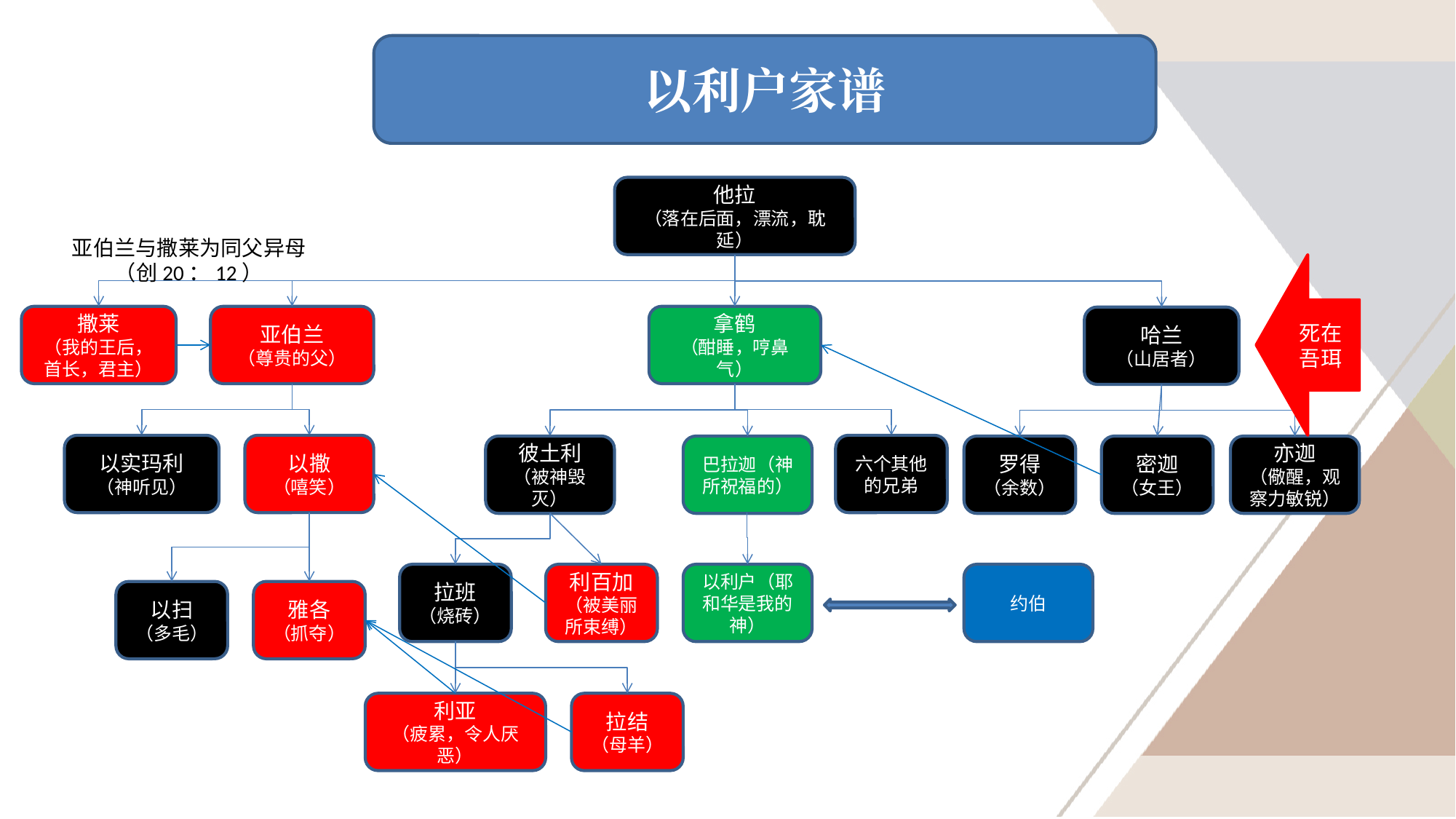

以利户家谱
他拉
（落在后面，漂流，耽延）
亚伯兰与撒莱为同父异母（创20：12）
死在吾珥
撒莱
（我的王后，首长，君主）
亚伯兰
（尊贵的父）
拿鹤
（酣睡，哼鼻气）
哈兰
（山居者）
以实玛利
（神听见）
以撒
（嘻笑）
六个其他的兄弟
彼土利（被神毁灭）
巴拉迦（神所祝福的）
罗得
（余数）
密迦
（女王）
亦迦
（儆醒，观察力敏锐）
拉班
（烧砖）
利百加
（被美丽所束缚）
以利户（耶和华是我的神）
约伯
以扫
（多毛）
雅各
（抓夺）

利亚
（疲累，令人厌恶）
拉结
（母羊）